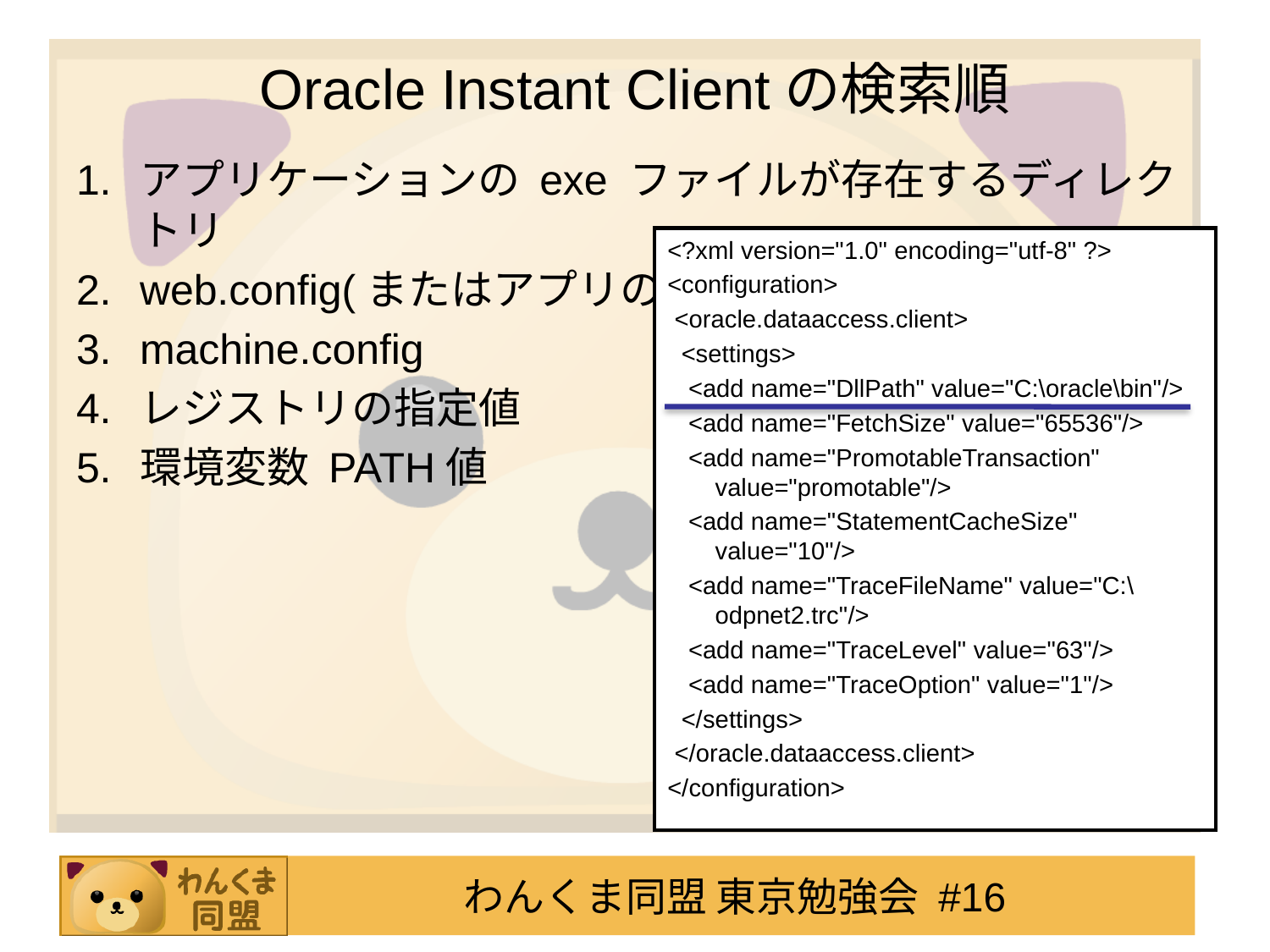

# Oracle Instant Clientの検索順
アプリケーションの exe ファイルが存在するディレクトリ
web.config(またはアプリの)
machine.config
レジストリの指定値
環境変数 PATH値
<?xml version="1.0" encoding="utf-8" ?>
<configuration>
 <oracle.dataaccess.client>
  <settings>
   <add name="DllPath" value="C:\oracle\bin"/>
   <add name="FetchSize" value="65536"/>
   <add name="PromotableTransaction" value="promotable"/>
   <add name="StatementCacheSize" value="10"/>
   <add name="TraceFileName" value="C:\odpnet2.trc"/>
   <add name="TraceLevel" value="63"/>
   <add name="TraceOption" value="1"/>
  </settings>
 </oracle.dataaccess.client>
</configuration>